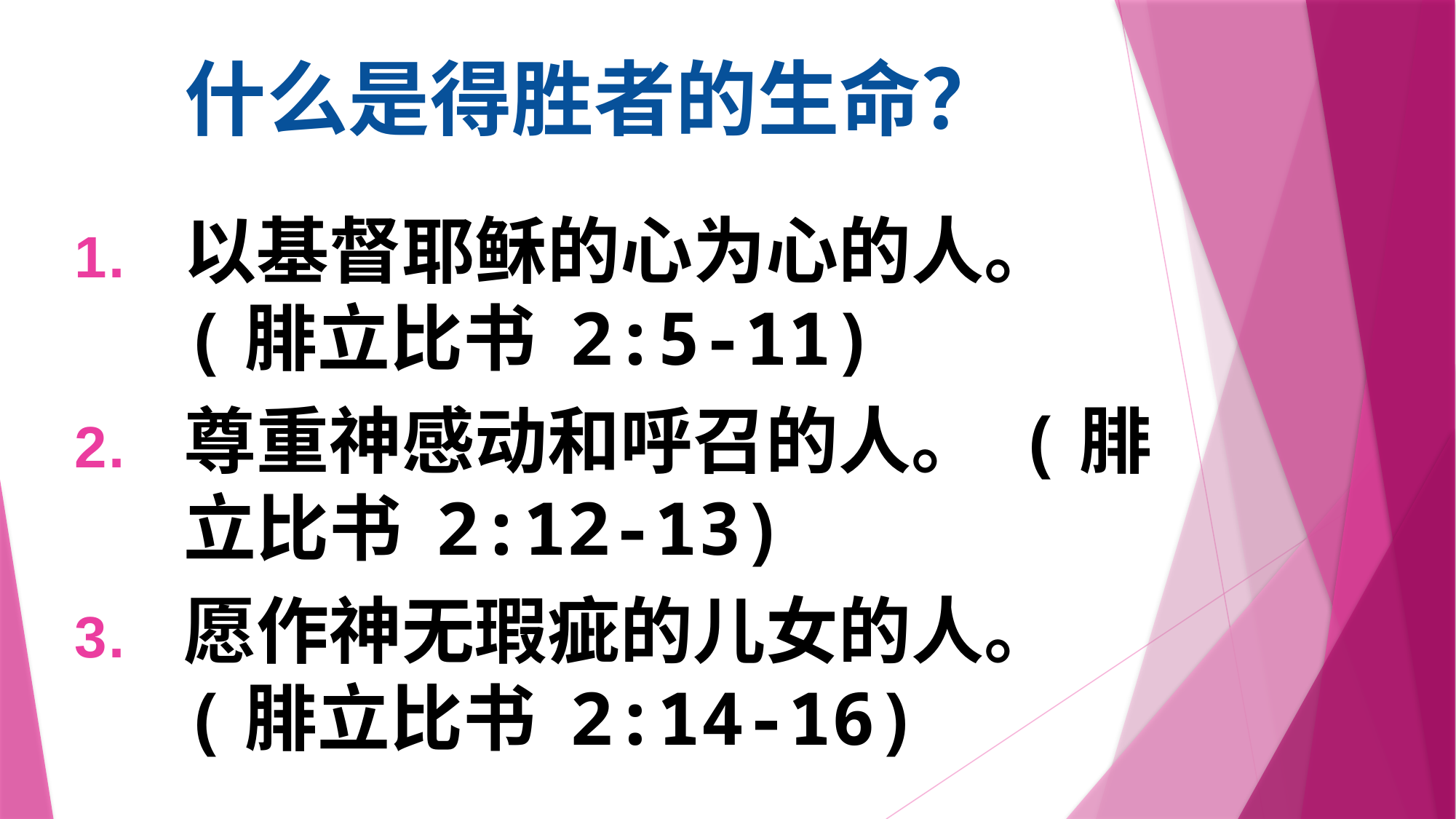

# 什么是得胜者的生命？
以基督耶稣的心为心的人。(腓立比书 2:5-11)
尊重神感动和呼召的人。 (腓立比书 2:12-13)
愿作神无瑕疵的儿女的人。(腓立比书 2:14-16)